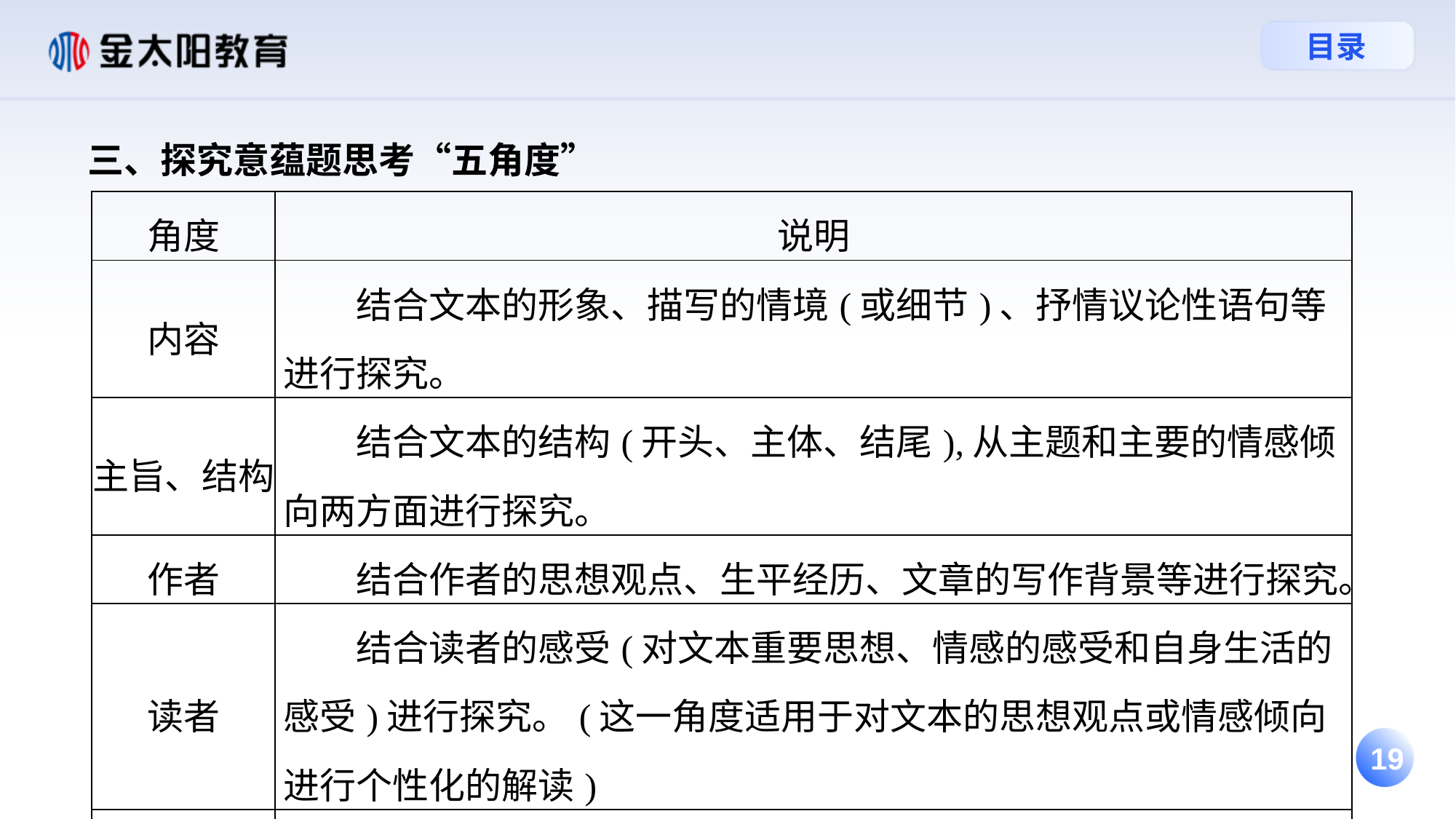

三、探究意蕴题思考“五角度”
| 角度 | 说明 |
| --- | --- |
| 内容 | 结合文本的形象、描写的情境(或细节)、抒情议论性语句等进行探究。 |
| 主旨、结构 | 结合文本的结构(开头、主体、结尾),从主题和主要的情感倾向两方面进行探究。 |
| 作者 | 结合作者的思想观点、生平经历、文章的写作背景等进行探究。 |
| 读者 | 结合读者的感受(对文本重要思想、情感的感受和自身生活的感受)进行探究。(这一角度适用于对文本的思想观点或情感倾向进行个性化的解读) |
| 时代 | 结合时代背景、现实情况进行探究。 |